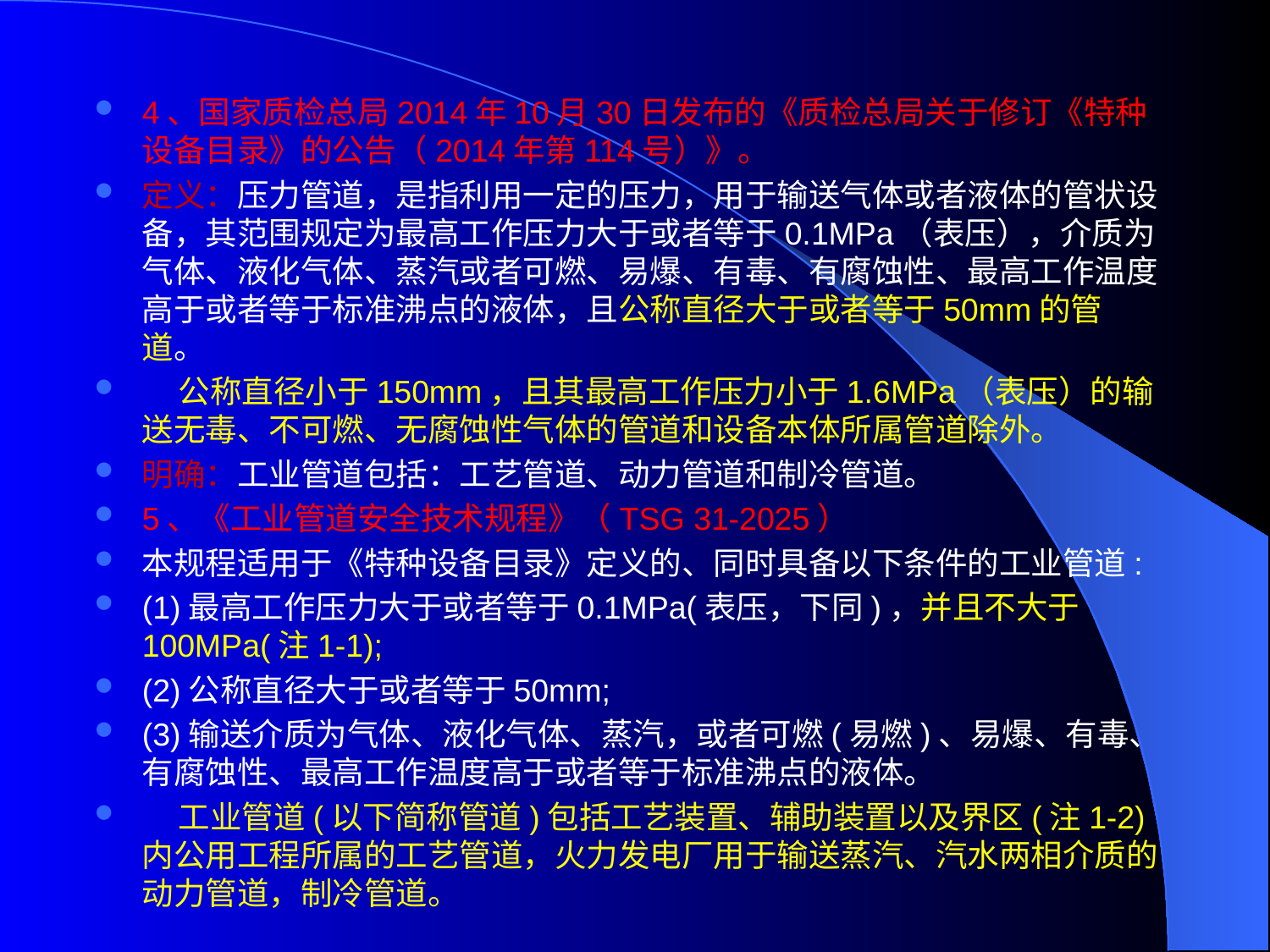

4、国家质检总局2014年10月30日发布的《质检总局关于修订《特种设备目录》的公告（2014年第114号）》。
定义：压力管道，是指利用一定的压力，用于输送气体或者液体的管状设备，其范围规定为最高工作压力大于或者等于0.1MPa（表压），介质为气体、液化气体、蒸汽或者可燃、易爆、有毒、有腐蚀性、最高工作温度高于或者等于标准沸点的液体，且公称直径大于或者等于50mm的管道。
    公称直径小于150mm，且其最高工作压力小于1.6MPa（表压）的输送无毒、不可燃、无腐蚀性气体的管道和设备本体所属管道除外。
明确：工业管道包括：工艺管道、动力管道和制冷管道。
5、《工业管道安全技术规程》（TSG 31-2025）
本规程适用于《特种设备目录》定义的、同时具备以下条件的工业管道:
(1)最高工作压力大于或者等于0.1MPa(表压，下同)，并且不大于100MPa(注1-1);
(2)公称直径大于或者等于50mm;
(3)输送介质为气体、液化气体、蒸汽，或者可燃(易燃)、易爆、有毒、有腐蚀性、最高工作温度高于或者等于标准沸点的液体。
    工业管道(以下简称管道)包括工艺装置、辅助装置以及界区(注1-2)内公用工程所属的工艺管道，火力发电厂用于输送蒸汽、汽水两相介质的动力管道，制冷管道。